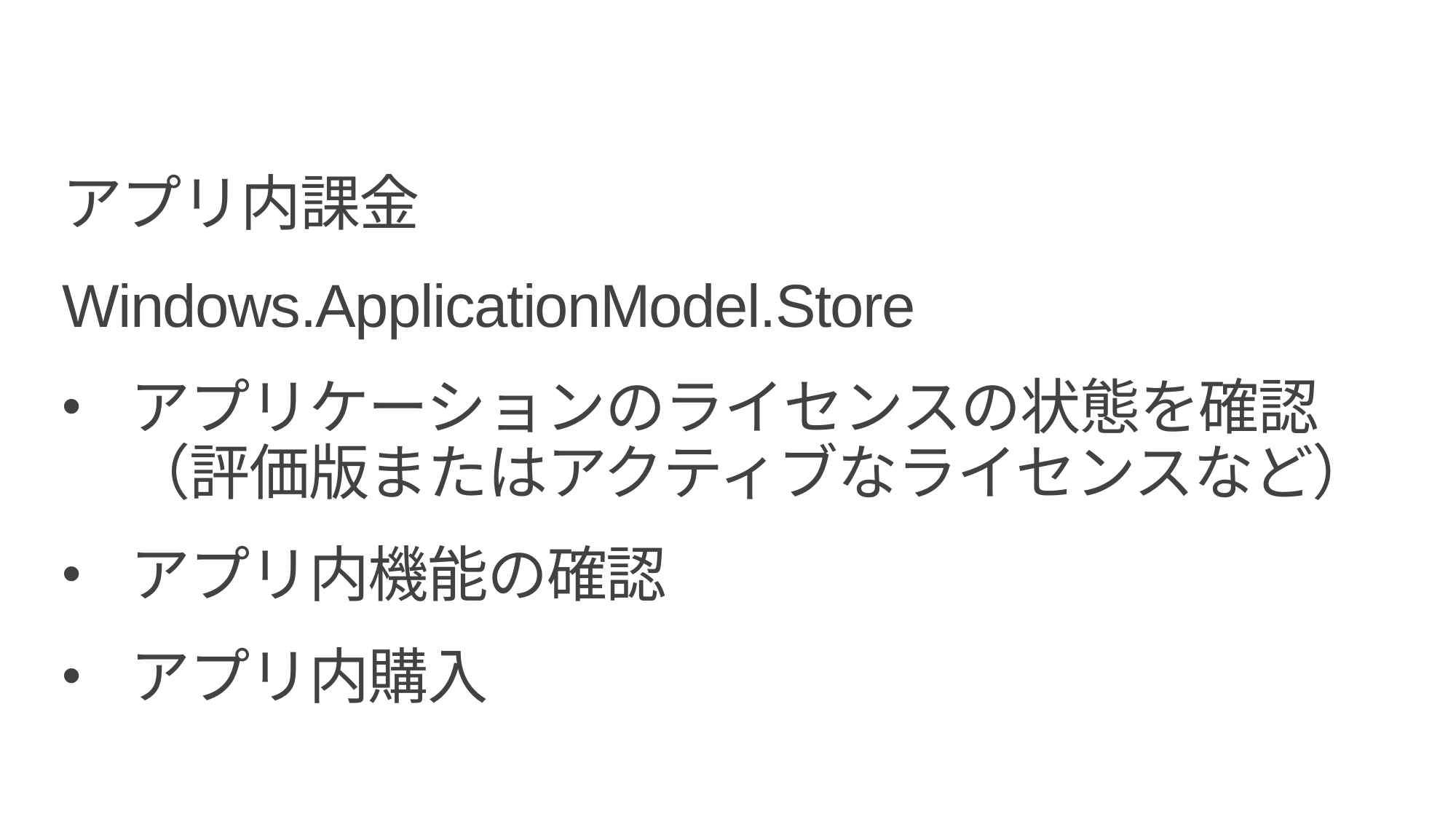

#
アプリ内課金
Windows.ApplicationModel.Store
アプリケーションのライセンスの状態を確認
（評価版またはアクティブなライセンスなど）
アプリ内機能の確認
アプリ内購入